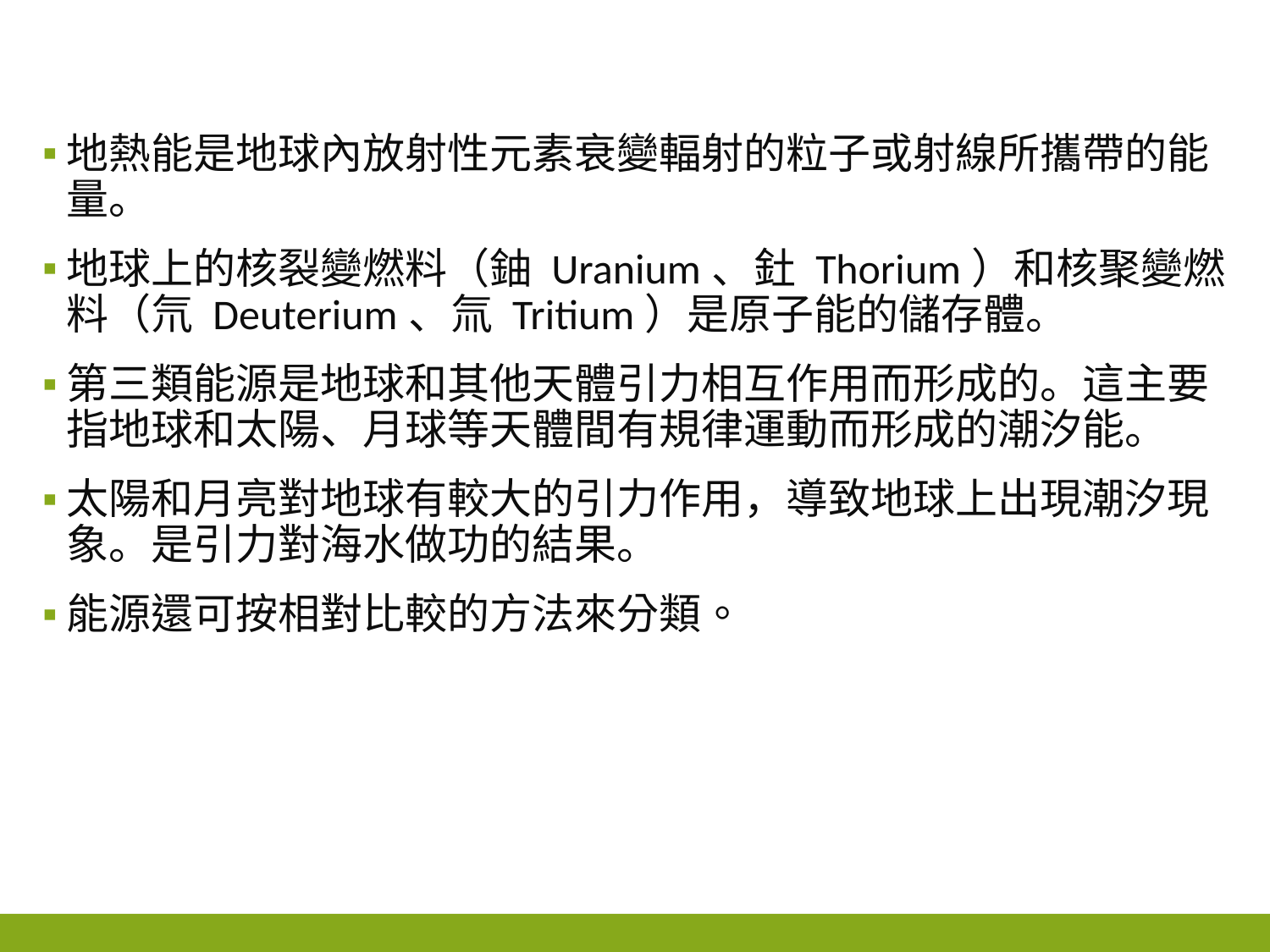

#
地熱能是地球內放射性元素衰變輻射的粒子或射線所攜帶的能量。
地球上的核裂變燃料（鈾 Uranium、釷 Thorium）和核聚變燃料（氘 Deuterium、氚 Tritium）是原子能的儲存體。
第三類能源是地球和其他天體引力相互作用而形成的。這主要指地球和太陽、月球等天體間有規律運動而形成的潮汐能。
太陽和月亮對地球有較大的引力作用，導致地球上出現潮汐現象。是引力對海水做功的結果。
能源還可按相對比較的方法來分類。